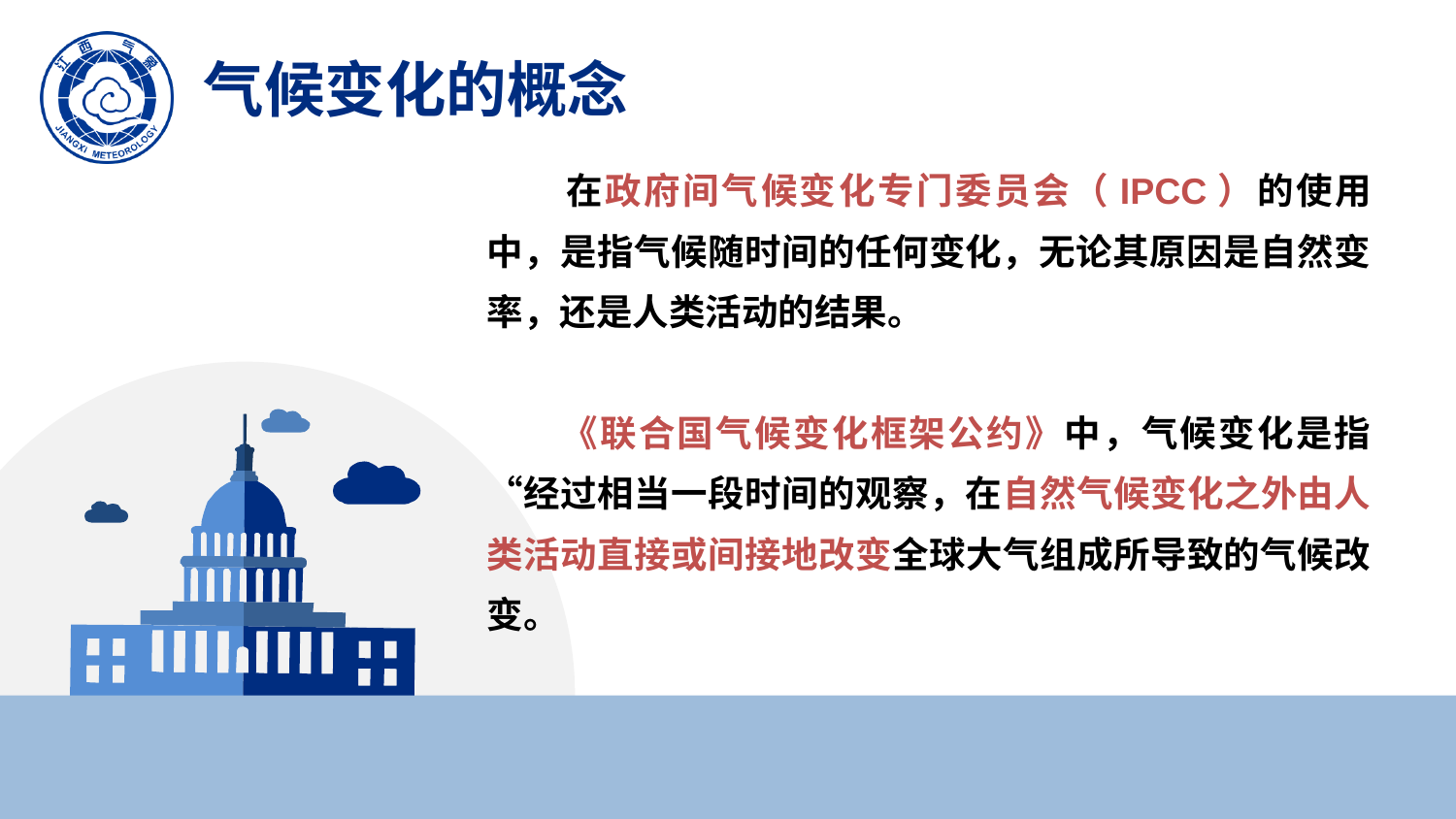

气候变化的概念
　 　在政府间气候变化专门委员会（IPCC）的使用中，是指气候随时间的任何变化，无论其原因是自然变率，还是人类活动的结果。

      《联合国气候变化框架公约》中，气候变化是指“经过相当一段时间的观察，在自然气候变化之外由人类活动直接或间接地改变全球大气组成所导致的气候改变。